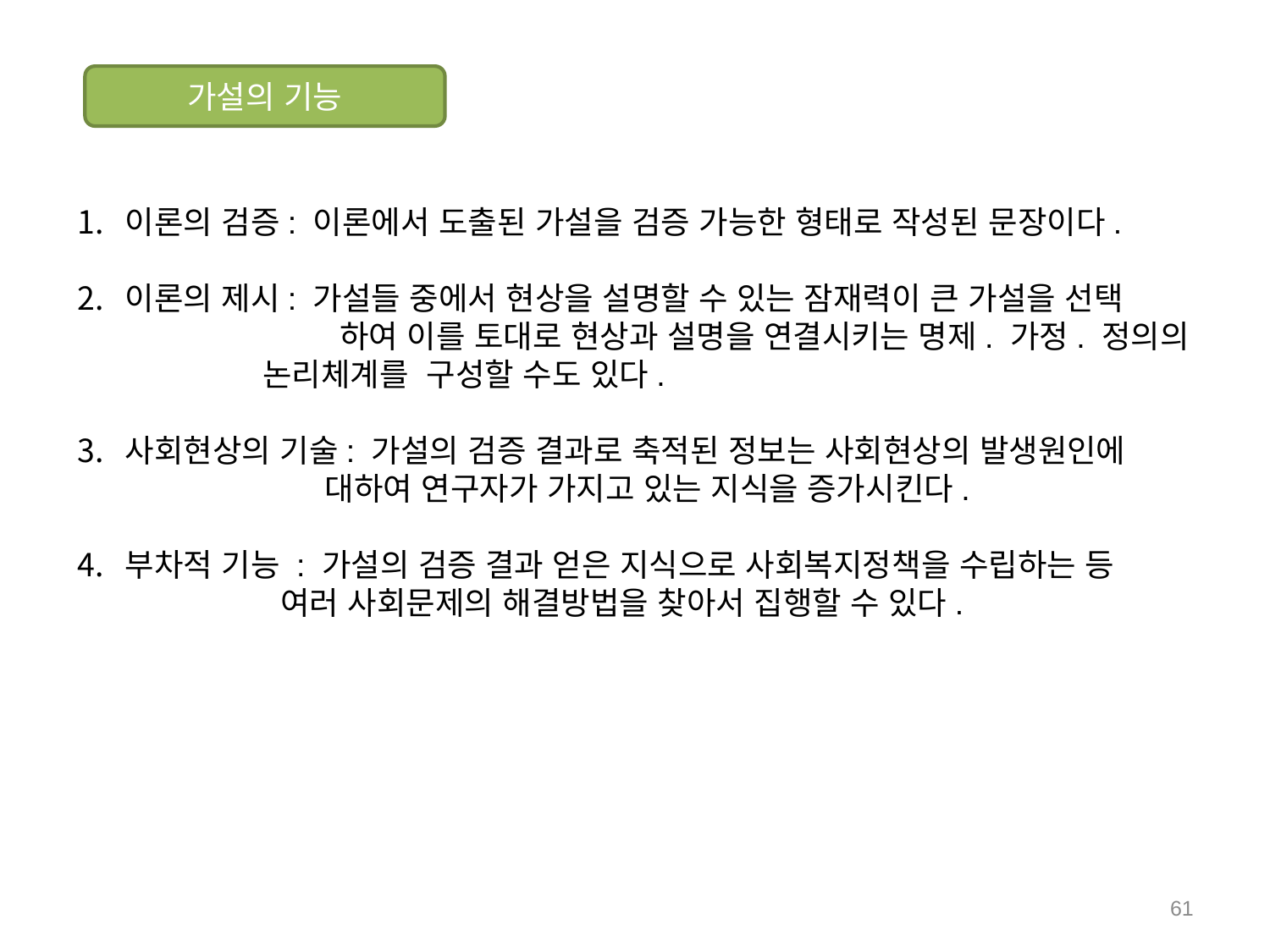

가설의 기능
이론의 검증: 이론에서 도출된 가설을 검증 가능한 형태로 작성된 문장이다.

이론의 제시: 가설들 중에서 현상을 설명할 수 있는 잠재력이 큰 가설을 선택
		         하여 이를 토대로 현상과 설명을 연결시키는 명제. 가정. 정의의
                    논리체계를  구성할 수도 있다.

사회현상의 기술: 가설의 검증 결과로 축적된 정보는 사회현상의 발생원인에
                           대하여 연구자가 가지고 있는 지식을 증가시킨다.

부차적 기능 : 가설의 검증 결과 얻은 지식으로 사회복지정책을 수립하는 등
                      여러 사회문제의 해결방법을 찾아서 집행할 수 있다.
61